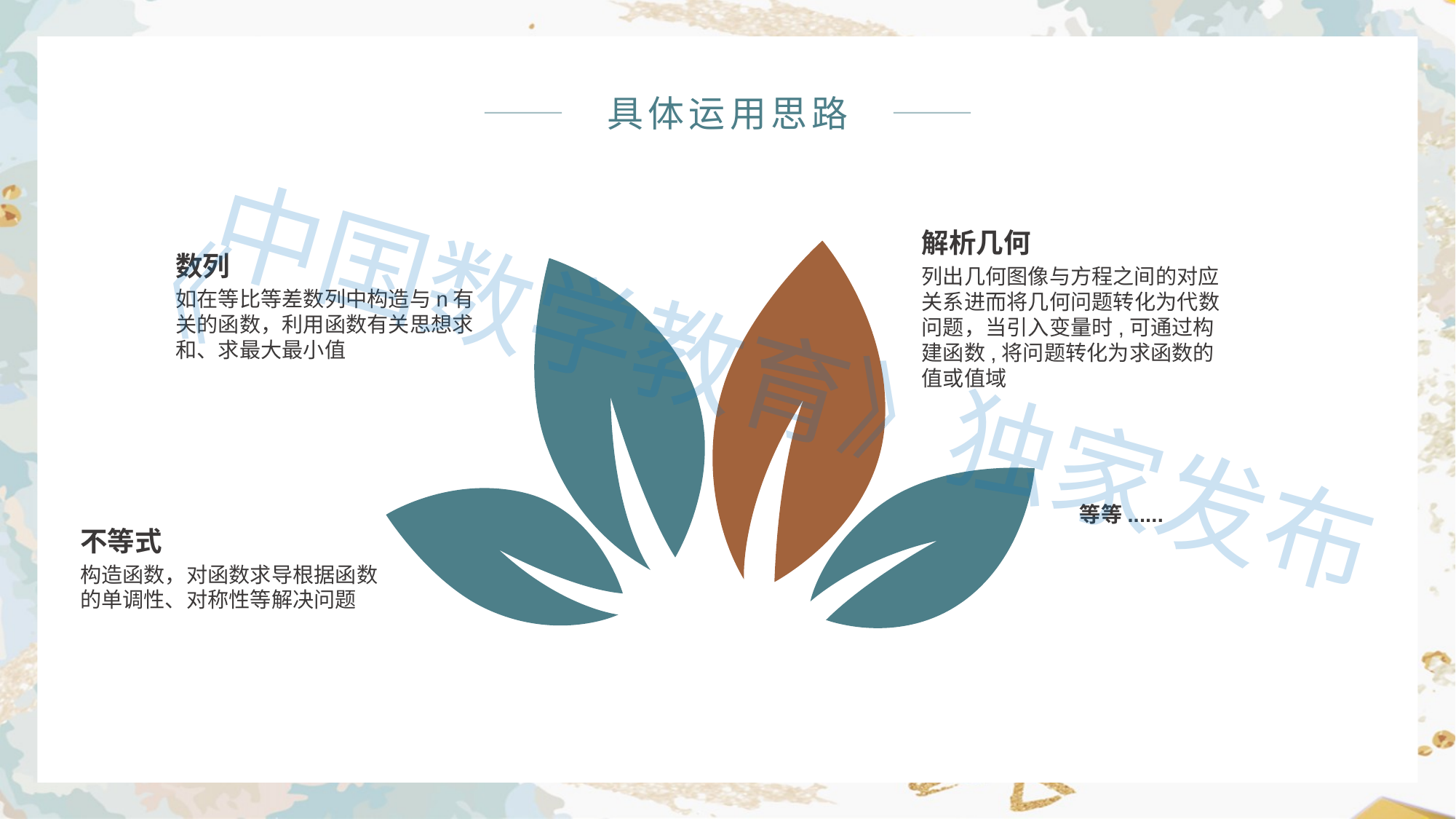

具体运用思路
解析几何
列出几何图像与方程之间的对应关系进而将几何问题转化为代数问题，当引入变量时,可通过构建函数,将问题转化为求函数的值或值域

数列
如在等比等差数列中构造与n有关的函数，利用函数有关思想求和、求最大最小值

《中国数学教育》独家发布

等等......
不等式
构造函数，对函数求导根据函数的单调性、对称性等解决问题